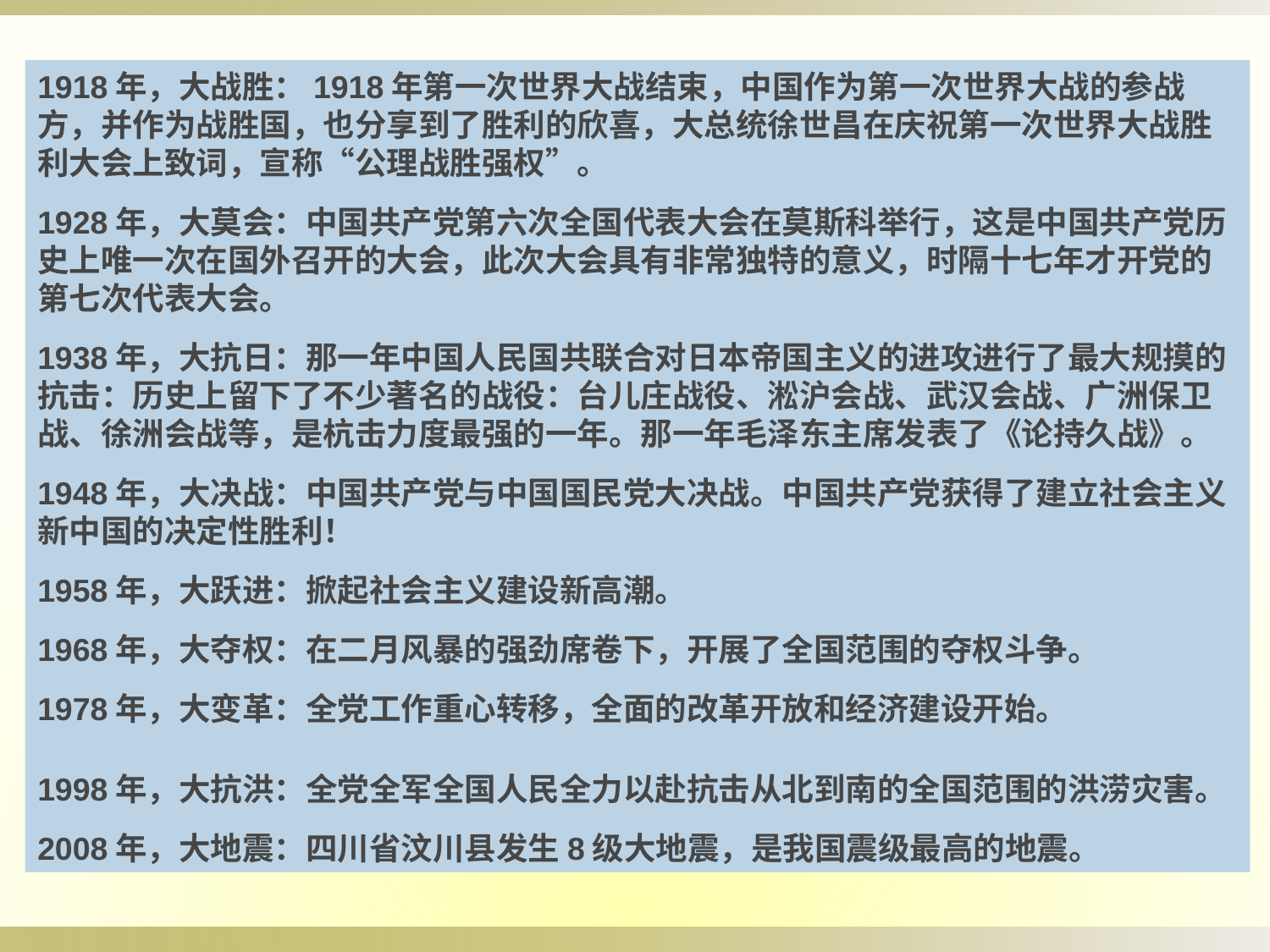

1918年，大战胜：1918年第一次世界大战结束，中国作为第一次世界大战的参战方，并作为战胜国，也分享到了胜利的欣喜，大总统徐世昌在庆祝第一次世界大战胜利大会上致词，宣称“公理战胜强权”。

1928年，大莫会：中国共产党第六次全国代表大会在莫斯科举行，这是中国共产党历史上唯一次在国外召开的大会，此次大会具有非常独特的意义，时隔十七年才开党的第七次代表大会。

1938年，大抗日：那一年中国人民国共联合对日本帝国主义的进攻进行了最大规摸的抗击：历史上留下了不少著名的战役：台儿庄战役、淞沪会战、武汉会战、广洲保卫战、徐洲会战等，是杭击力度最强的一年。那一年毛泽东主席发表了《论持久战》。

1948年，大决战：中国共产党与中国国民党大决战。中国共产党获得了建立社会主义新中国的决定性胜利！

1958年，大跃进：掀起社会主义建设新高潮。

1968年，大夺权：在二月风暴的强劲席卷下，开展了全国范围的夺权斗争。

1978年，大变革：全党工作重心转移，全面的改革开放和经济建设开始。

1998年，大抗洪：全党全军全国人民全力以赴抗击从北到南的全国范围的洪涝灾害。

2008年，大地震：四川省汶川县发生8级大地震，是我国震级最高的地震。